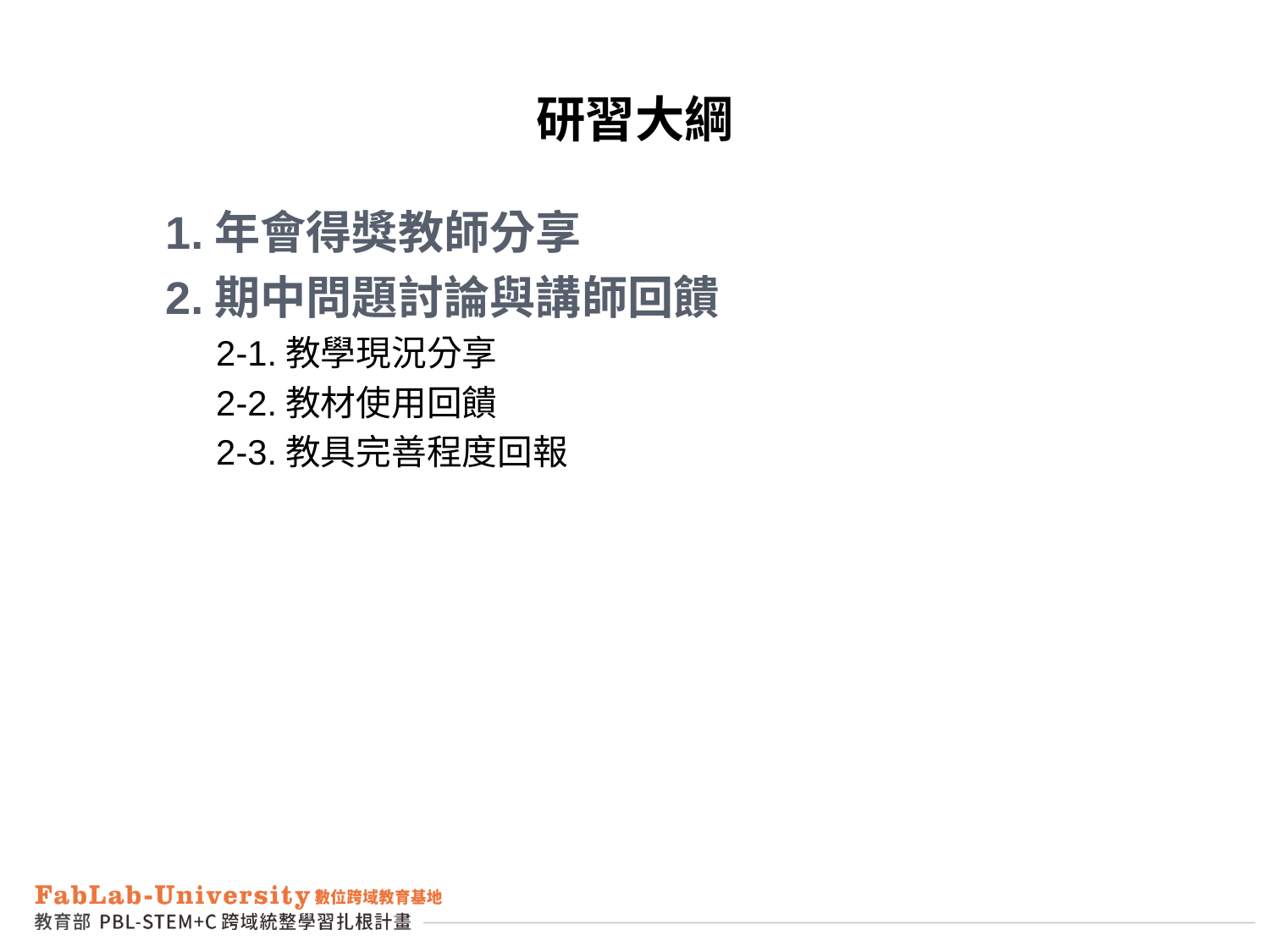

研習大綱
1.年會得獎教師分享
2.期中問題討論與講師回饋
2-1.教學現況分享
2-2.教材使用回饋
2-3.教具完善程度回報